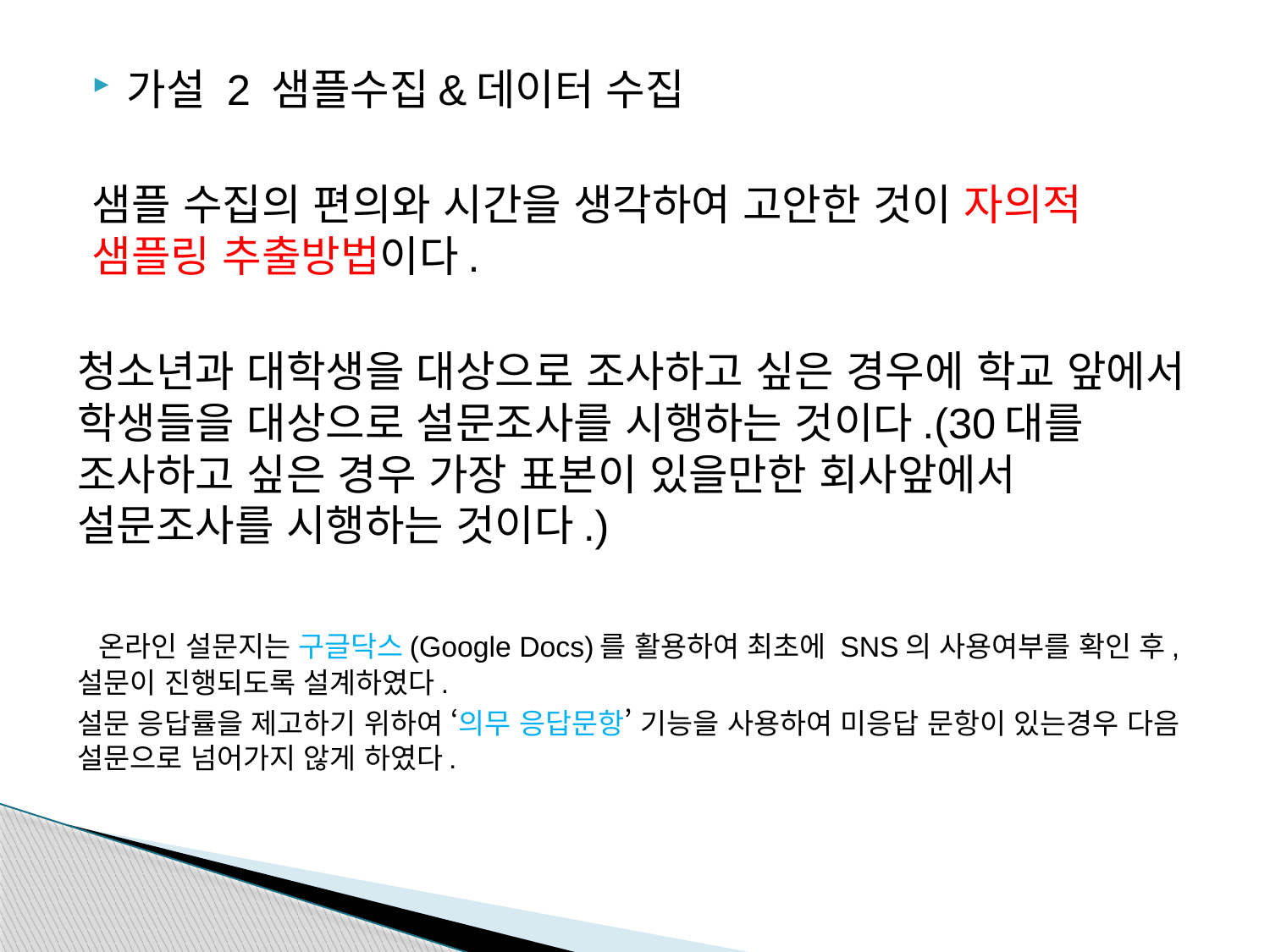

가설 2 샘플수집&데이터 수집

샘플 수집의 편의와 시간을 생각하여 고안한 것이 자의적 샘플링 추출방법이다.

청소년과 대학생을 대상으로 조사하고 싶은 경우에 학교 앞에서 학생들을 대상으로 설문조사를 시행하는 것이다.(30대를 조사하고 싶은 경우 가장 표본이 있을만한 회사앞에서 설문조사를 시행하는 것이다.)

 온라인 설문지는 구글닥스(Google Docs)를 활용하여 최초에 SNS의 사용여부를 확인 후, 설문이 진행되도록 설계하였다.
설문 응답률을 제고하기 위하여 ‘의무 응답문항’ 기능을 사용하여 미응답 문항이 있는경우 다음 설문으로 넘어가지 않게 하였다.